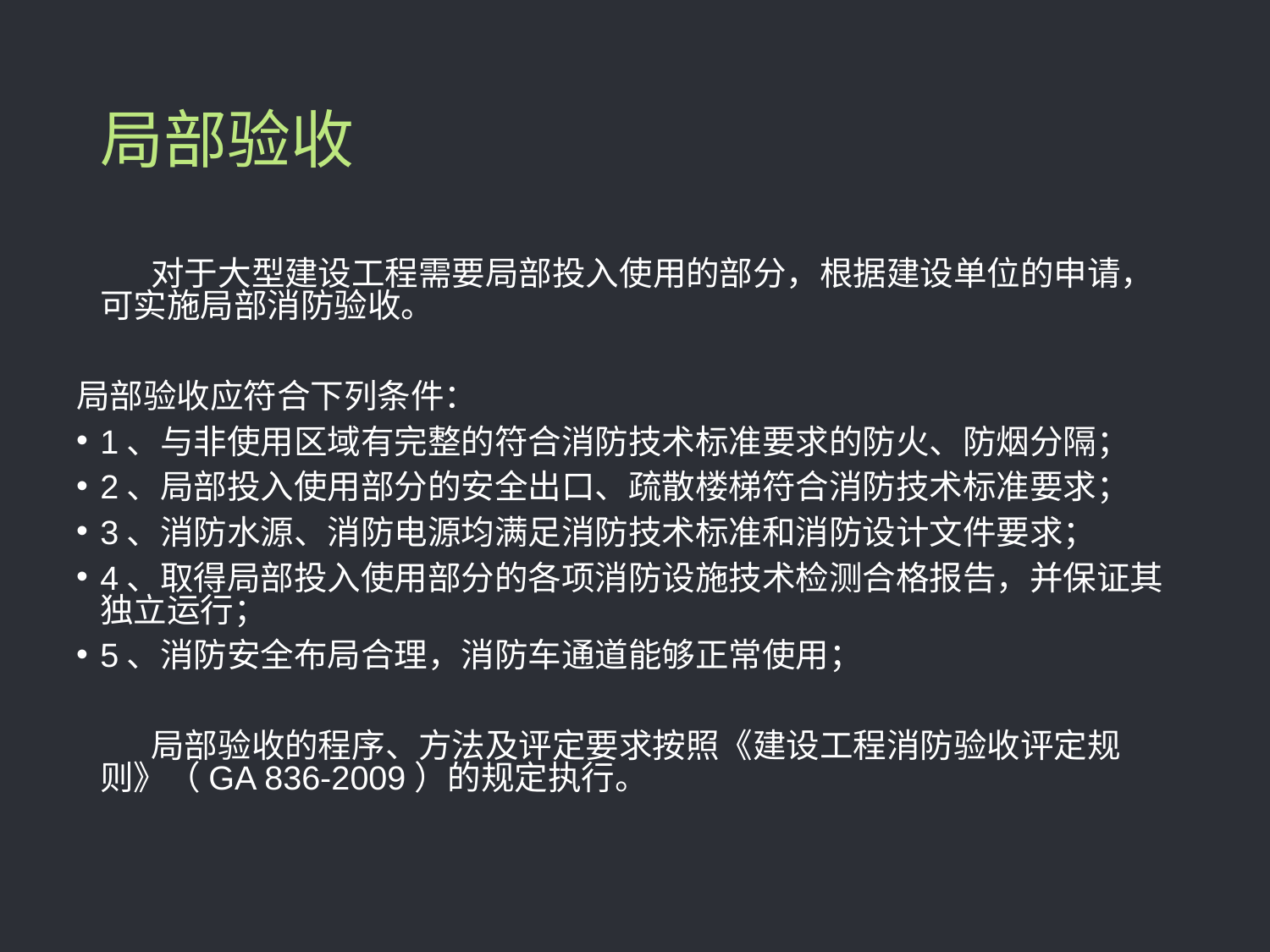

# 局部验收
         对于大型建设工程需要局部投入使用的部分，根据建设单位的申请，可实施局部消防验收。

局部验收应符合下列条件：
1、与非使用区域有完整的符合消防技术标准要求的防火、防烟分隔；
2、局部投入使用部分的安全出口、疏散楼梯符合消防技术标准要求；
3、消防水源、消防电源均满足消防技术标准和消防设计文件要求；
4、取得局部投入使用部分的各项消防设施技术检测合格报告，并保证其独立运行；
5、消防安全布局合理，消防车通道能够正常使用；

         局部验收的程序、方法及评定要求按照《建设工程消防验收评定规则》（GA 836-2009）的规定执行。
26